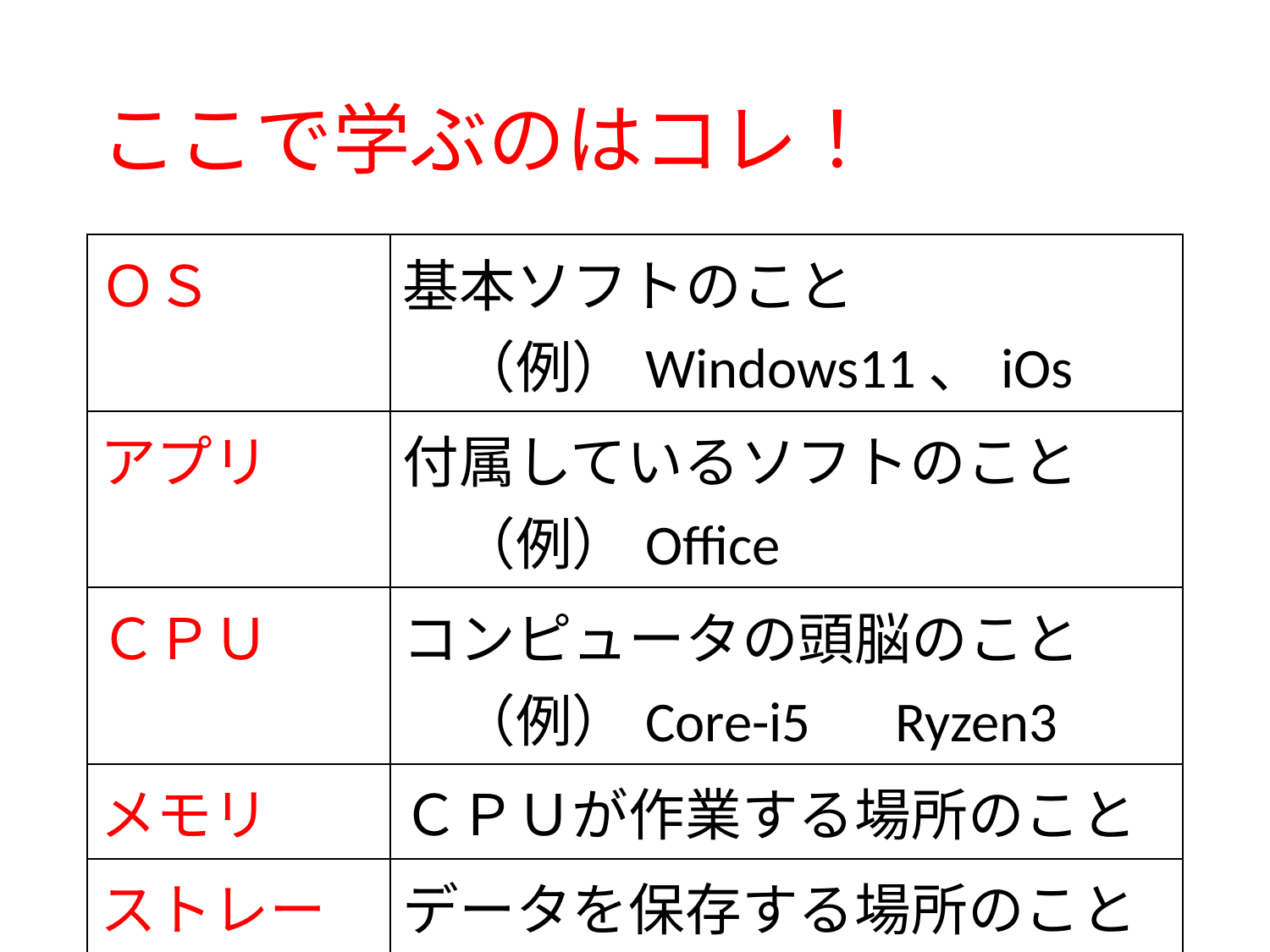

# ここで学ぶのはコレ！
| ＯＳ | 基本ソフトのこと 　（例）Windows11、iOs |
| --- | --- |
| アプリ | 付属しているソフトのこと 　（例）Office |
| ＣＰＵ | コンピュータの頭脳のこと 　（例）Core-i5　Ryzen3 |
| メモリ | ＣＰＵが作業する場所のこと |
| ストレージ | データを保存する場所のこと 　（例）HDD250GB　SSD512GB |